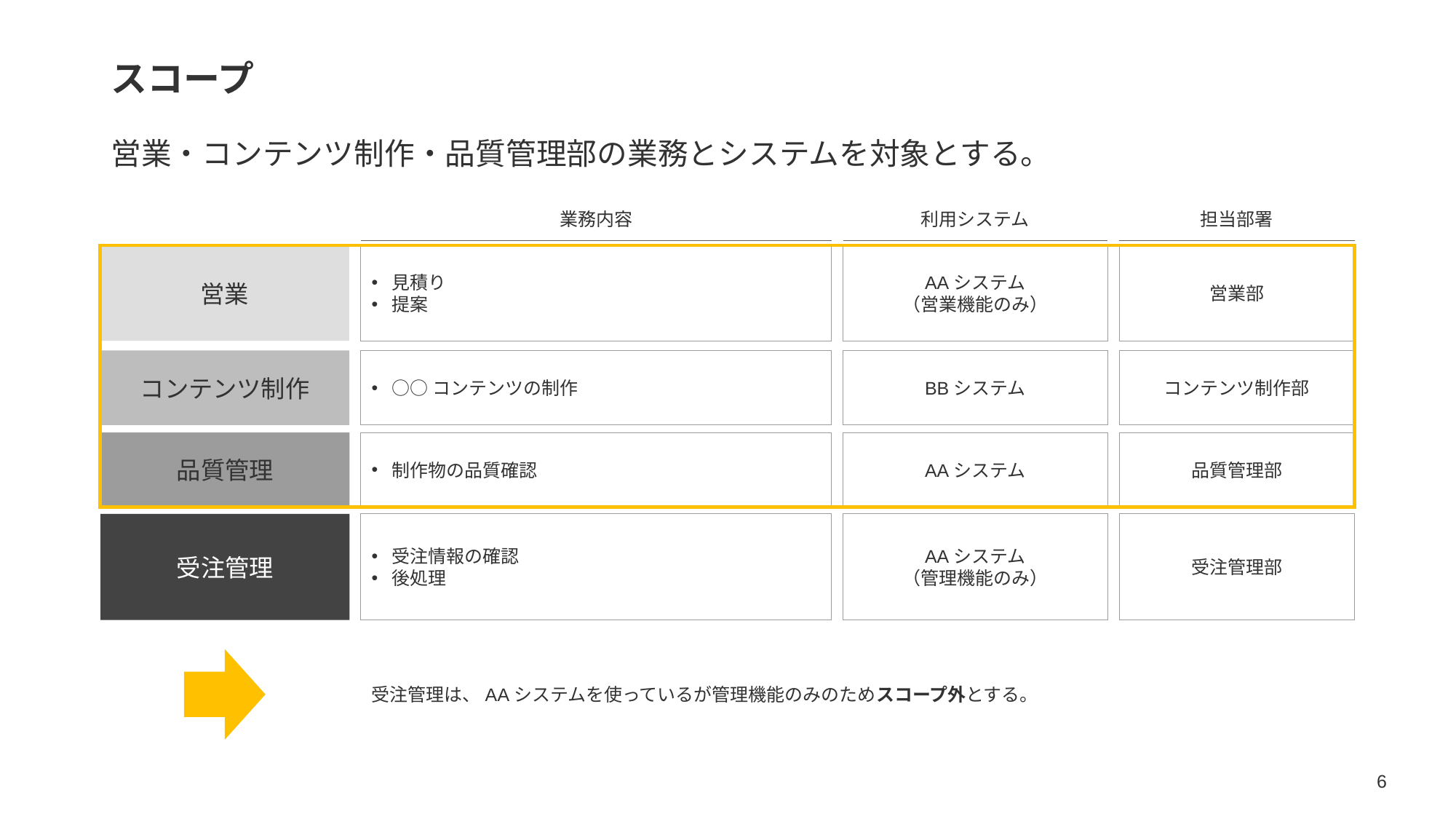

# スコープ
営業・コンテンツ制作・品質管理部の業務とシステムを対象とする。
利用システム
業務内容
担当部署
AAシステム
（営業機能のみ）

見積り
提案
営業部
営業
コンテンツ制作
BBシステム
○○コンテンツの制作
コンテンツ制作部
品質管理
AAシステム
制作物の品質確認
品質管理部
AAシステム
（管理機能のみ）
受注管理
受注情報の確認
後処理
受注管理部
受注管理は、AAシステムを使っているが管理機能のみのためスコープ外とする。

6